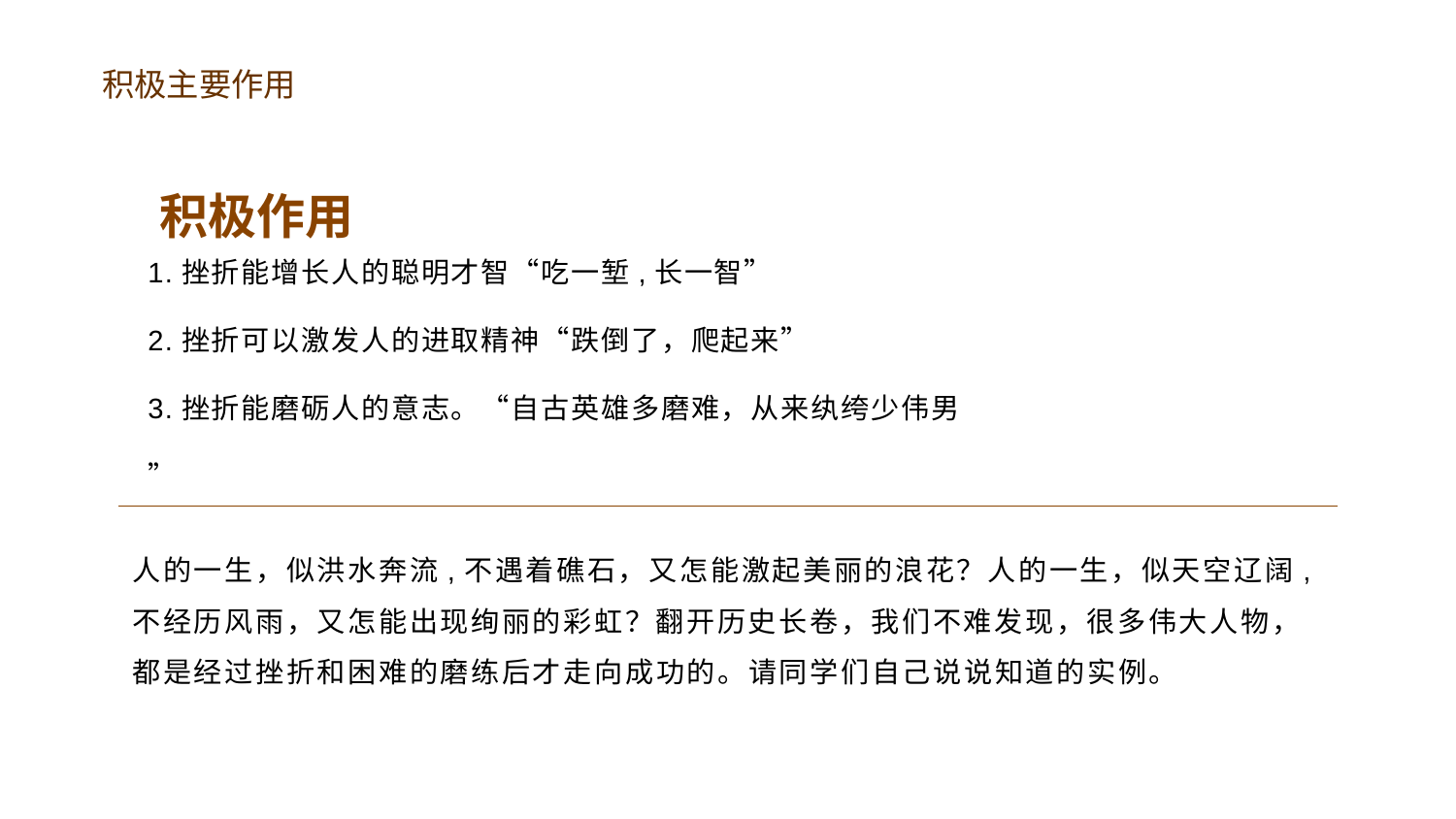

积极作用
1.挫折能增长人的聪明才智“吃一堑,长一智”
2.挫折可以激发人的进取精神“跌倒了，爬起来”
3.挫折能磨砺人的意志。“自古英雄多磨难，从来纨绔少伟男 ”
人的一生，似洪水奔流,不遇着礁石，又怎能激起美丽的浪花？人的一生，似天空辽阔,不经历风雨，又怎能出现绚丽的彩虹？翻开历史长卷，我们不难发现，很多伟大人物，都是经过挫折和困难的磨练后才走向成功的。请同学们自己说说知道的实例。